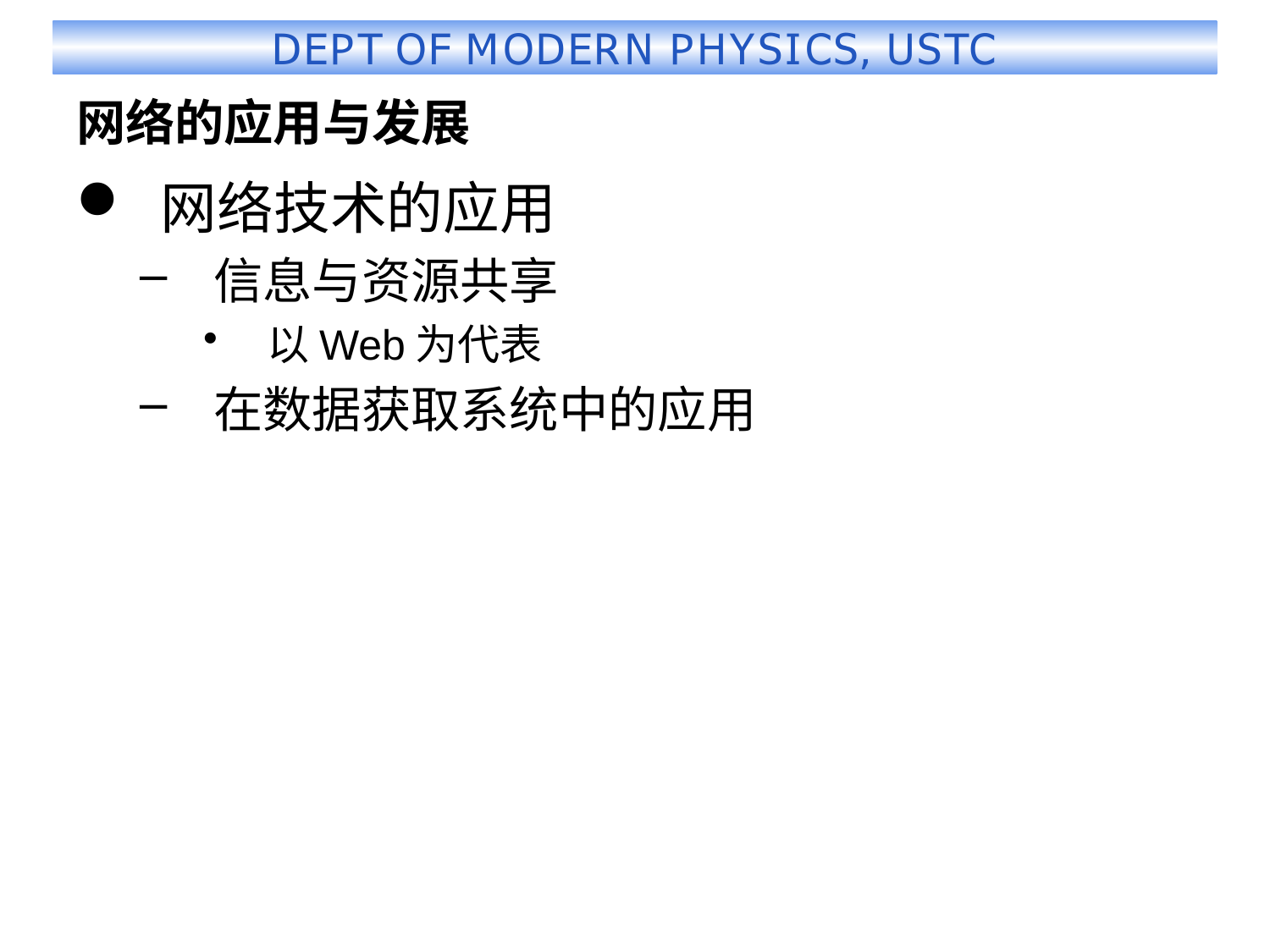

# 网络的应用与发展
网络技术的应用
信息与资源共享
以Web为代表
在数据获取系统中的应用